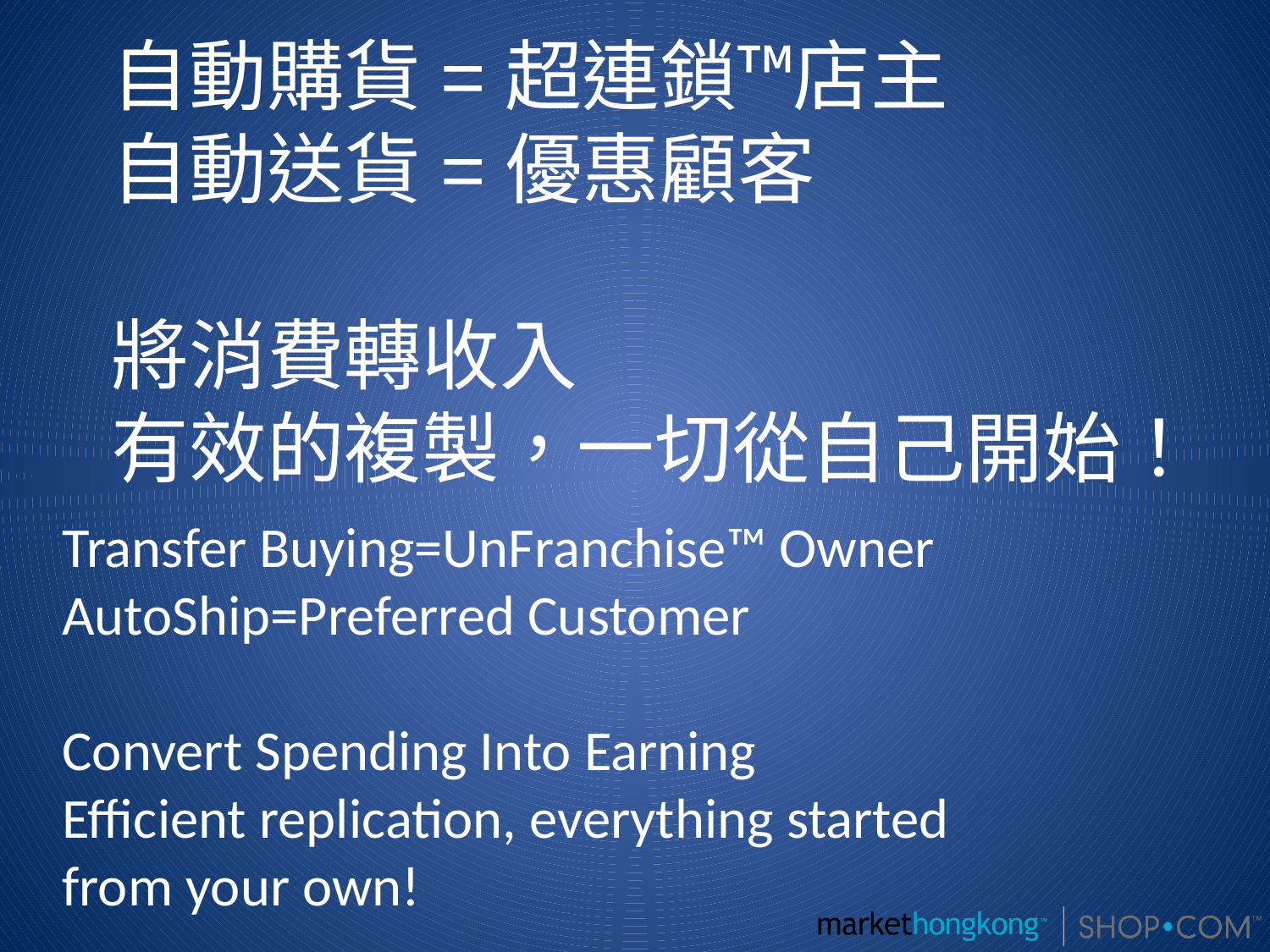

自動購貨=超連鎖™店主
自動送貨=優惠顧客

將消費轉收入
有效的複製，一切從自己開始！
Transfer Buying=UnFranchise™ Owner
AutoShip=Preferred Customer

Convert Spending Into Earning
Efficient replication, everything started
from your own!